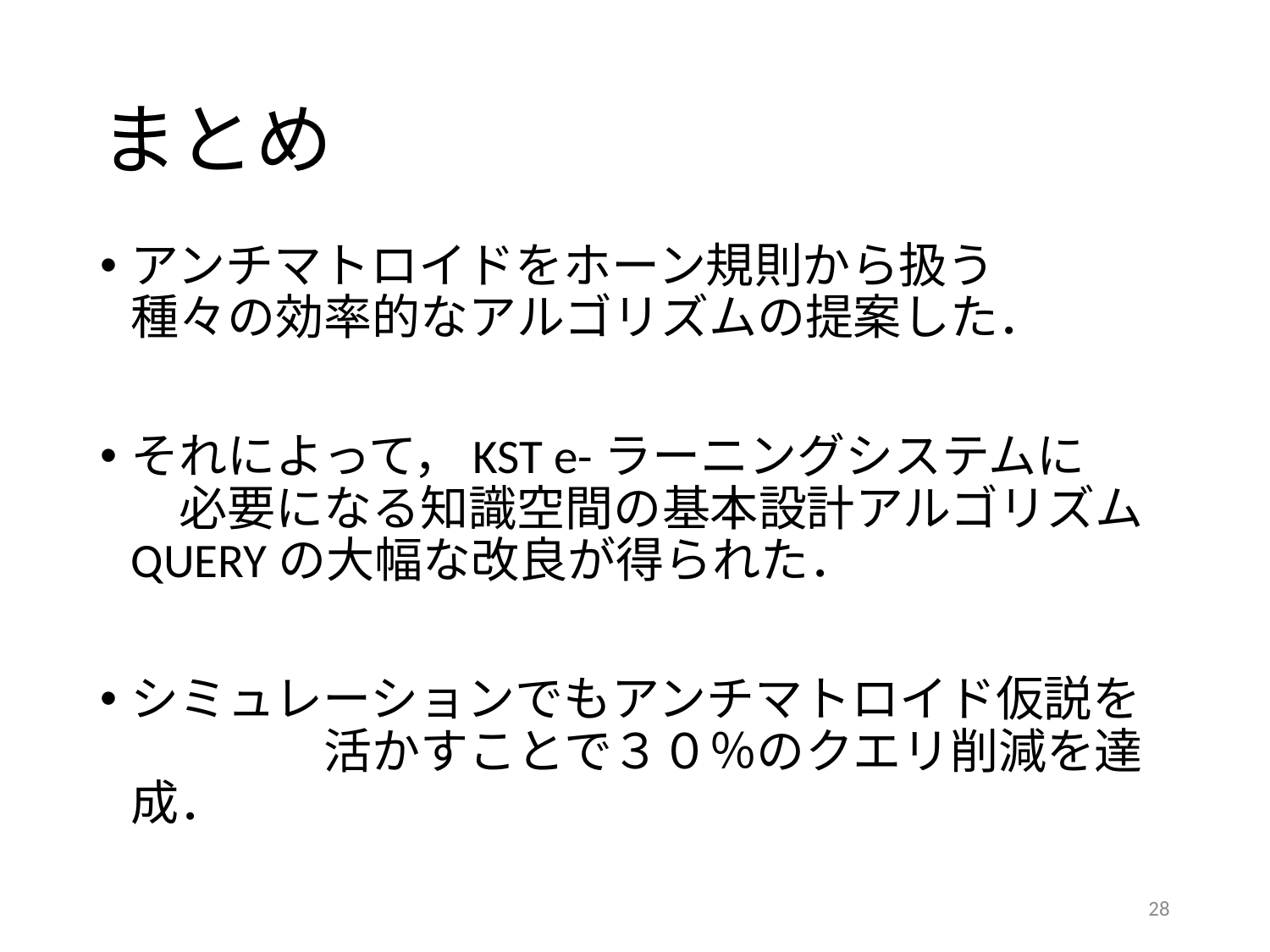

# まとめ
アンチマトロイドをホーン規則から扱う　　　種々の効率的なアルゴリズムの提案した．

それによって，KST e-ラーニングシステムに　　必要になる知識空間の基本設計アルゴリズムQUERYの大幅な改良が得られた．

シミュレーションでもアンチマトロイド仮説を　　　　活かすことで３０％のクエリ削減を達成．
28